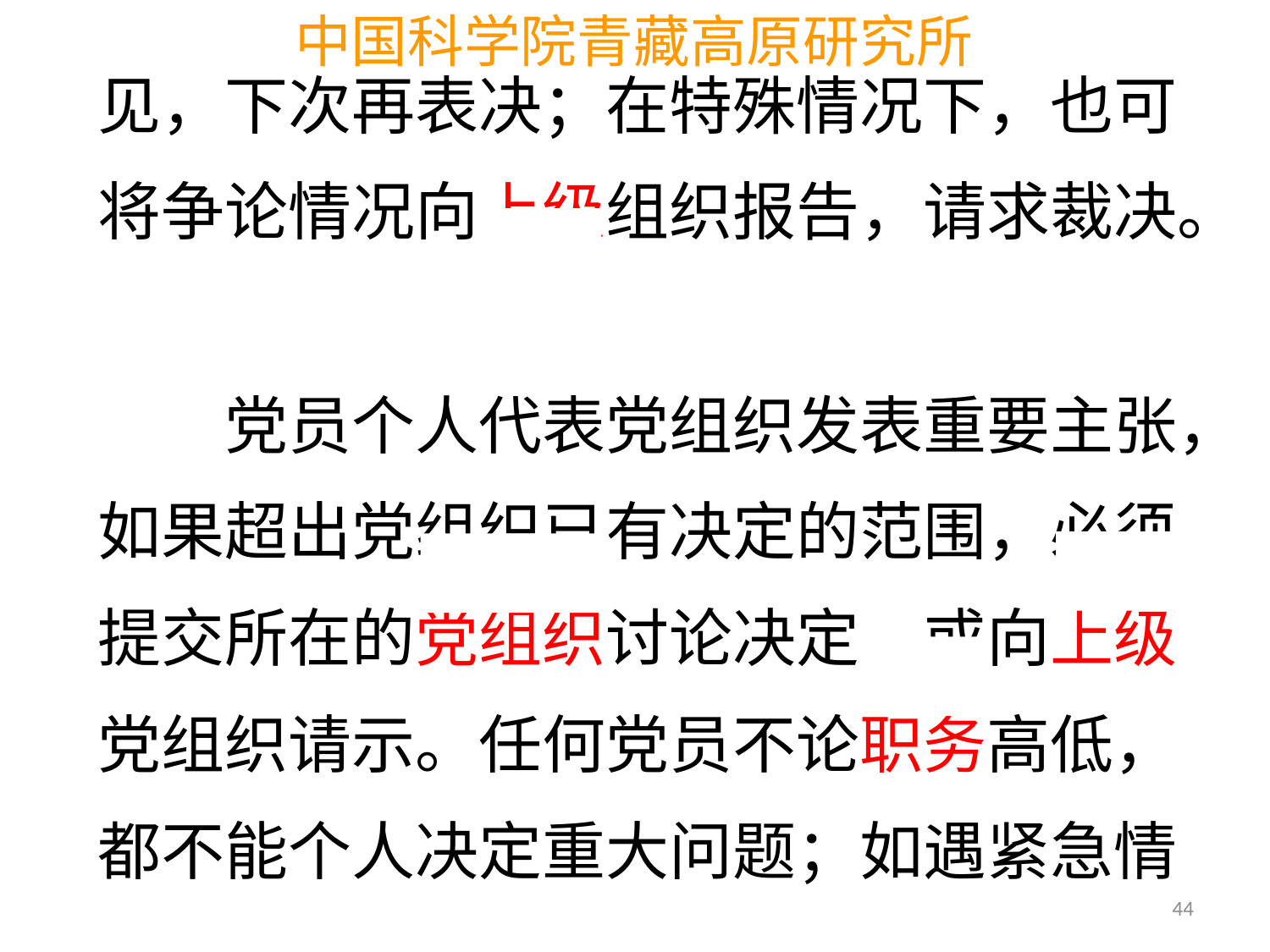

# 见，下次再表决；在特殊情况下，也可将争论情况向上级组织报告，请求裁决。 　　党员个人代表党组织发表重要主张，如果超出党组织已有决定的范围，必须提交所在的党组织讨论决定，或向上级党组织请示。任何党员不论职务高低，都不能个人决定重大问题；如遇紧急情

44